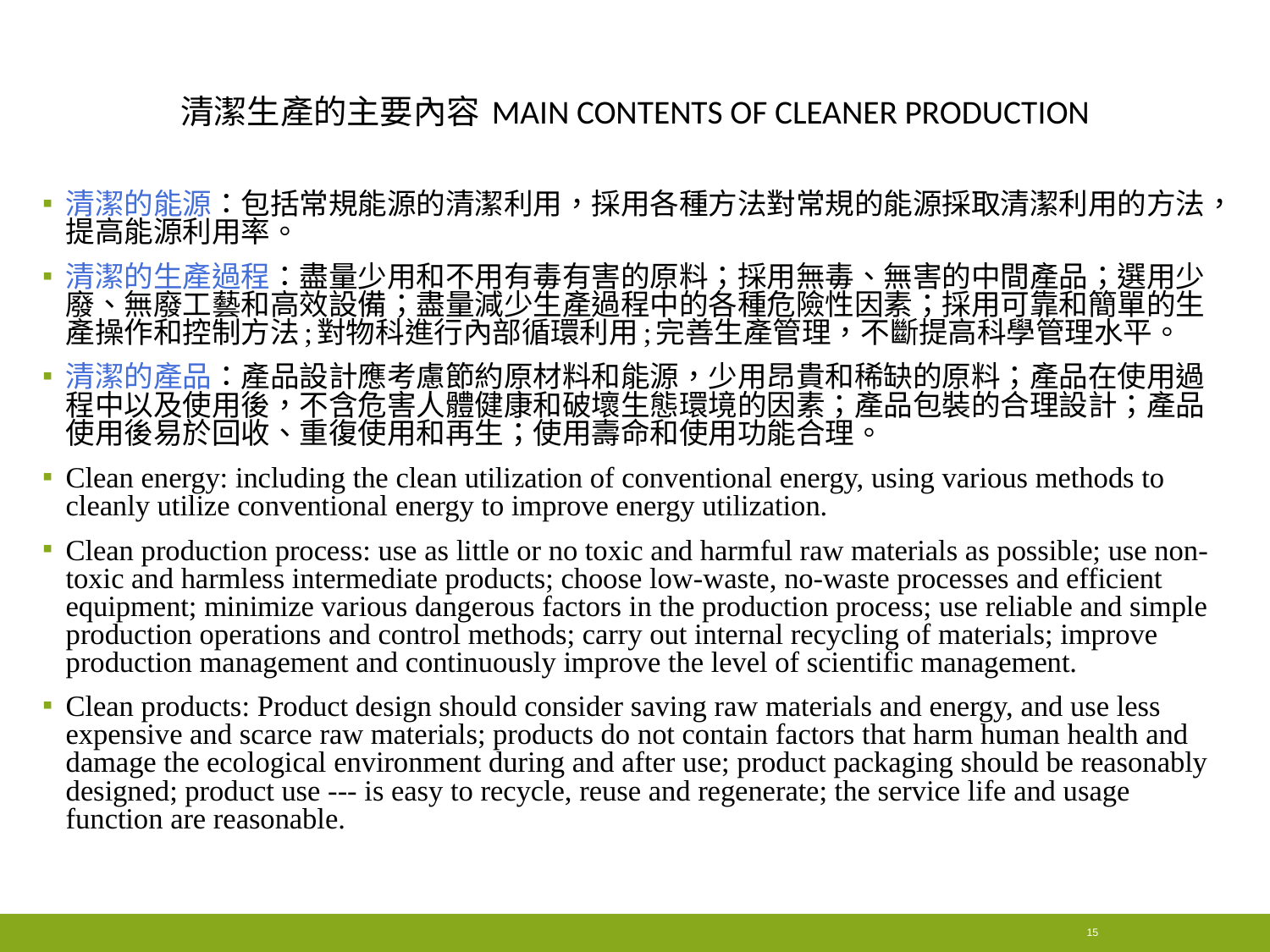

# 清潔生產的主要內容 Main contents of cleaner production
清潔的能源：包括常規能源的清潔利用，採用各種方法對常規的能源採取清潔利用的方法，提高能源利用率。
清潔的生產過程：盡量少用和不用有毒有害的原料；採用無毒、無害的中間產品；選用少廢、無廢工藝和高效設備；盡量減少生產過程中的各種危險性因素；採用可靠和簡單的生產操作和控制方法;對物科進行內部循環利用;完善生產管理，不斷提高科學管理水平。
清潔的產品：產品設計應考慮節約原材料和能源，少用昂貴和稀缺的原料；產品在使用過程中以及使用後，不含危害人體健康和破壞生態環境的因素；產品包裝的合理設計；產品使用後易於回收、重復使用和再生；使用壽命和使用功能合理。
Clean energy: including the clean utilization of conventional energy, using various methods to cleanly utilize conventional energy to improve energy utilization.
Clean production process: use as little or no toxic and harmful raw materials as possible; use non-toxic and harmless intermediate products; choose low-waste, no-waste processes and efficient equipment; minimize various dangerous factors in the production process; use reliable and simple production operations and control methods; carry out internal recycling of materials; improve production management and continuously improve the level of scientific management.
Clean products: Product design should consider saving raw materials and energy, and use less expensive and scarce raw materials; products do not contain factors that harm human health and damage the ecological environment during and after use; product packaging should be reasonably designed; product use --- is easy to recycle, reuse and regenerate; the service life and usage function are reasonable.
15